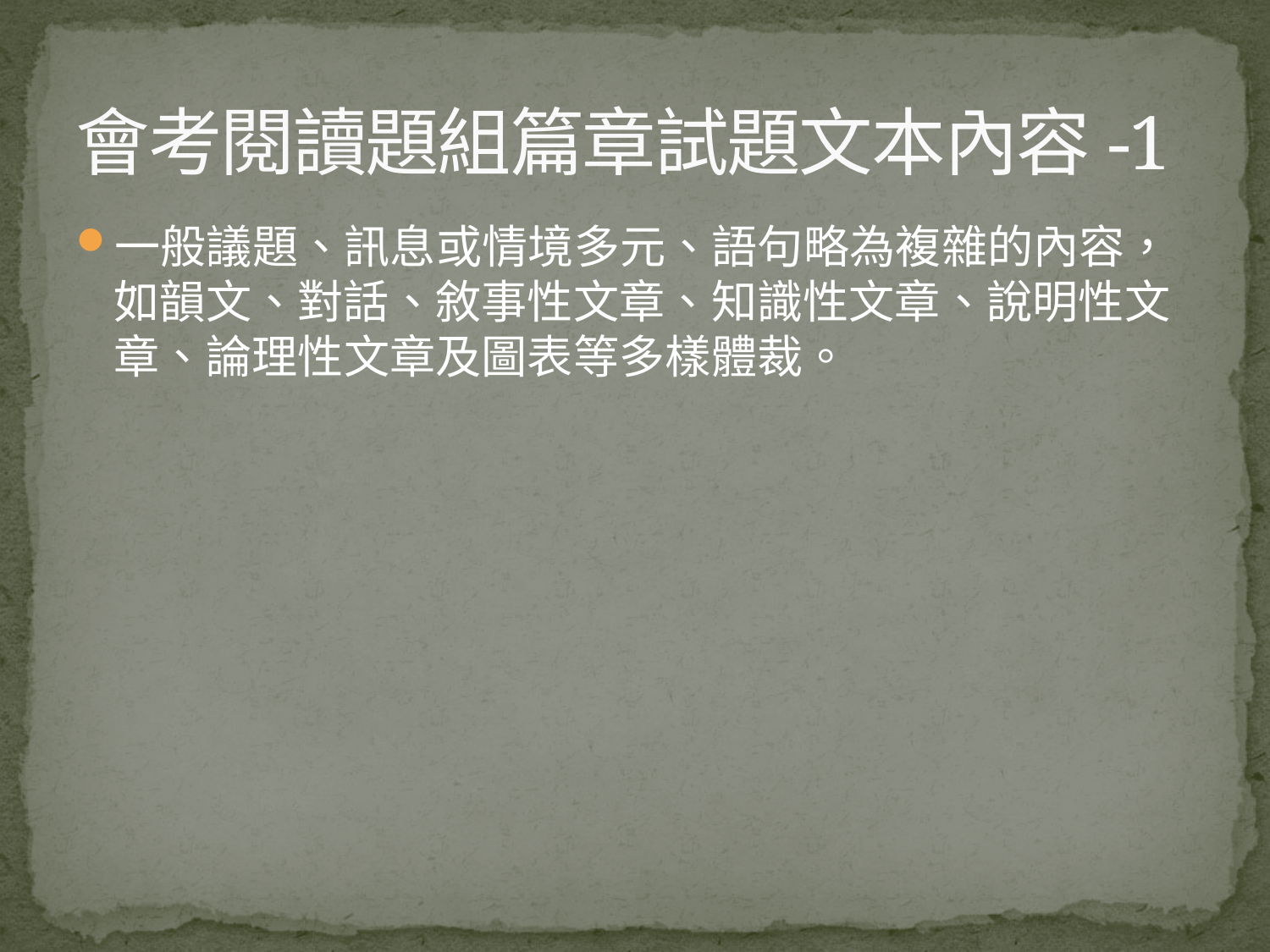

# 會考閱讀題組篇章試題文本內容-1
一般議題、訊息或情境多元、語句略為複雜的內容，如韻文、對話、敘事性文章、知識性文章、說明性文章、論理性文章及圖表等多樣體裁。